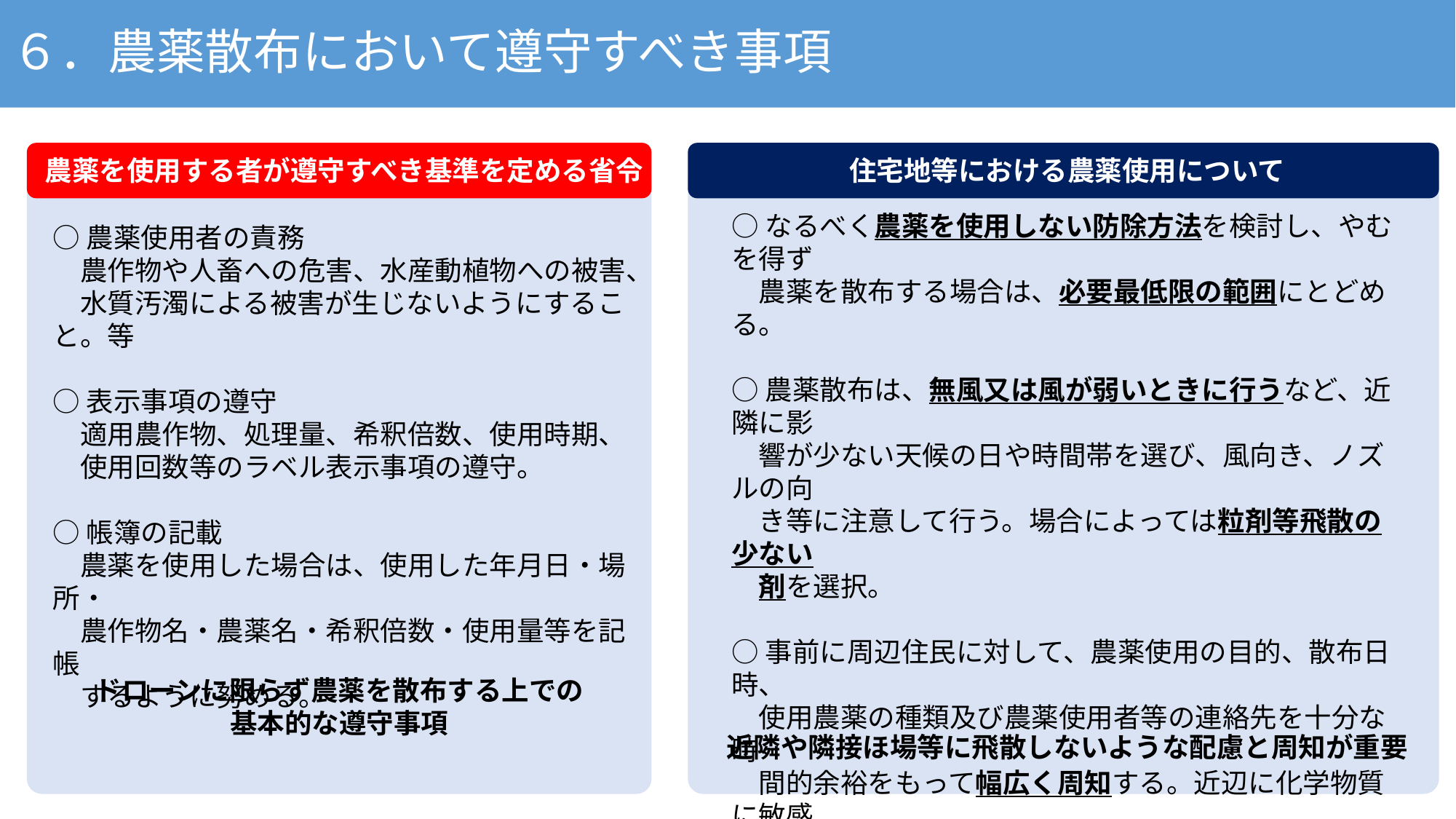

# ６．農薬散布において遵守すべき事項

農薬を使用する者が遵守すべき基準を定める省令
住宅地等における農薬使用について

○なるべく農薬を使用しない防除方法を検討し、やむを得ず
　農薬を散布する場合は、必要最低限の範囲にとどめる。

○農薬散布は、無風又は風が弱いときに行うなど、近隣に影
　響が少ない天候の日や時間帯を選び、風向き、ノズルの向
　き等に注意して行う。場合によっては粒剤等飛散の少ない
　剤を選択。

○事前に周辺住民に対して、農薬使用の目的、散布日時、
　使用農薬の種類及び農薬使用者等の連絡先を十分な時
　間的余裕をもって幅広く周知する。近辺に化学物質に敏感
　な人が居住している場合には、十分配慮する。

○近隣に学校、通学路等がある場合には、散布の時間帯に
　最大限配慮し、当該学校や保護者等への周知を図る。

○農薬使用者の責務
　農作物や人畜への危害、水産動植物への被害、
　水質汚濁による被害が生じないようにすること。等

○表示事項の遵守
　適用農作物、処理量、希釈倍数、使用時期、
　使用回数等のラベル表示事項の遵守。

○帳簿の記載
　農薬を使用した場合は、使用した年月日・場所・
　農作物名・農薬名・希釈倍数・使用量等を記帳
　するように努める。
ドローンに限らず農薬を散布する上での
基本的な遵守事項
近隣や隣接ほ場等に飛散しないような配慮と周知が重要